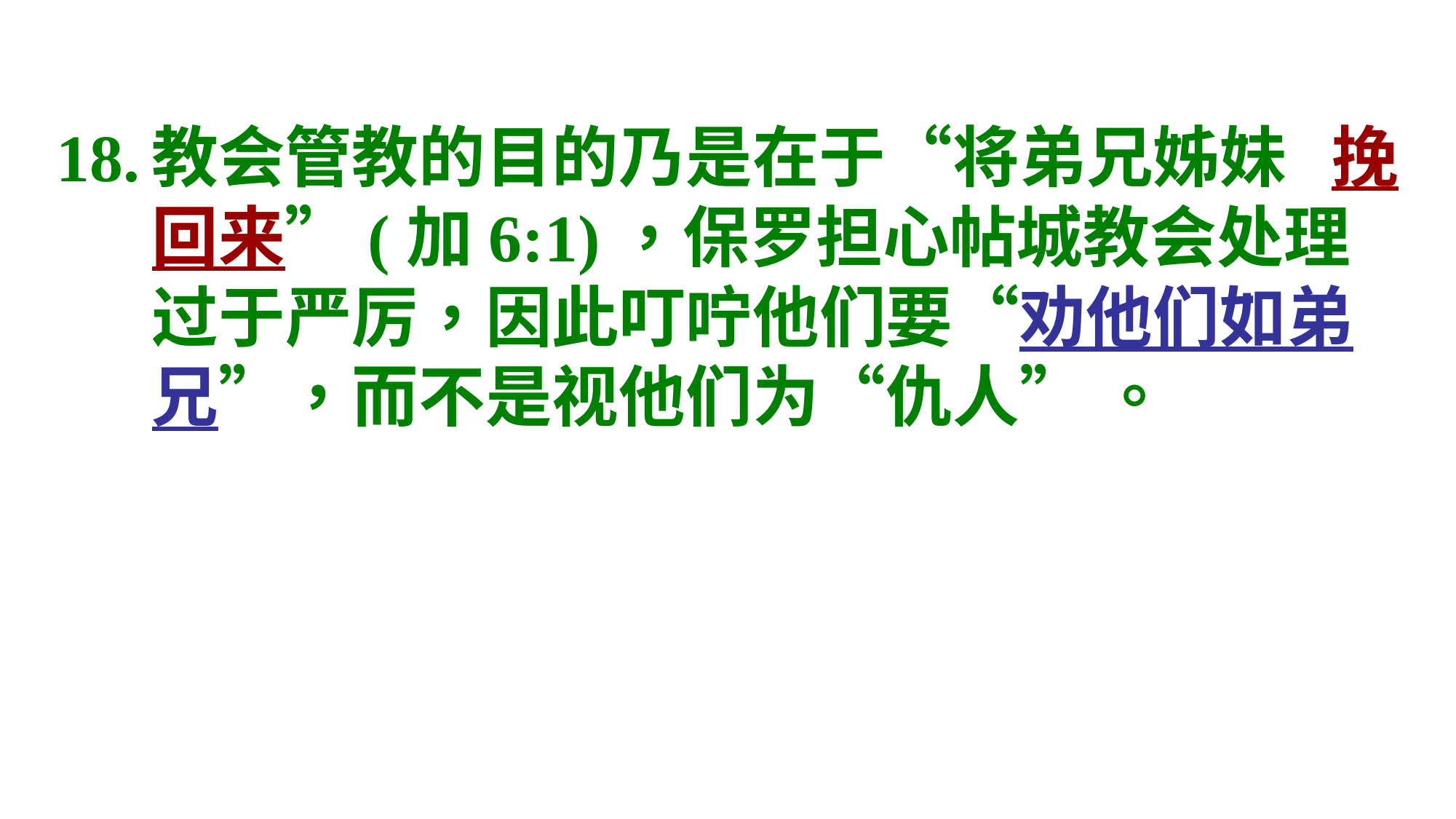

18.	教会管教的目的乃是在于“将弟兄姊妹   挽回来”(加6:1)，保罗担心帖城教会处理过于严厉，因此叮咛他们要“劝他们如弟兄”，而不是视他们为“仇人” 。